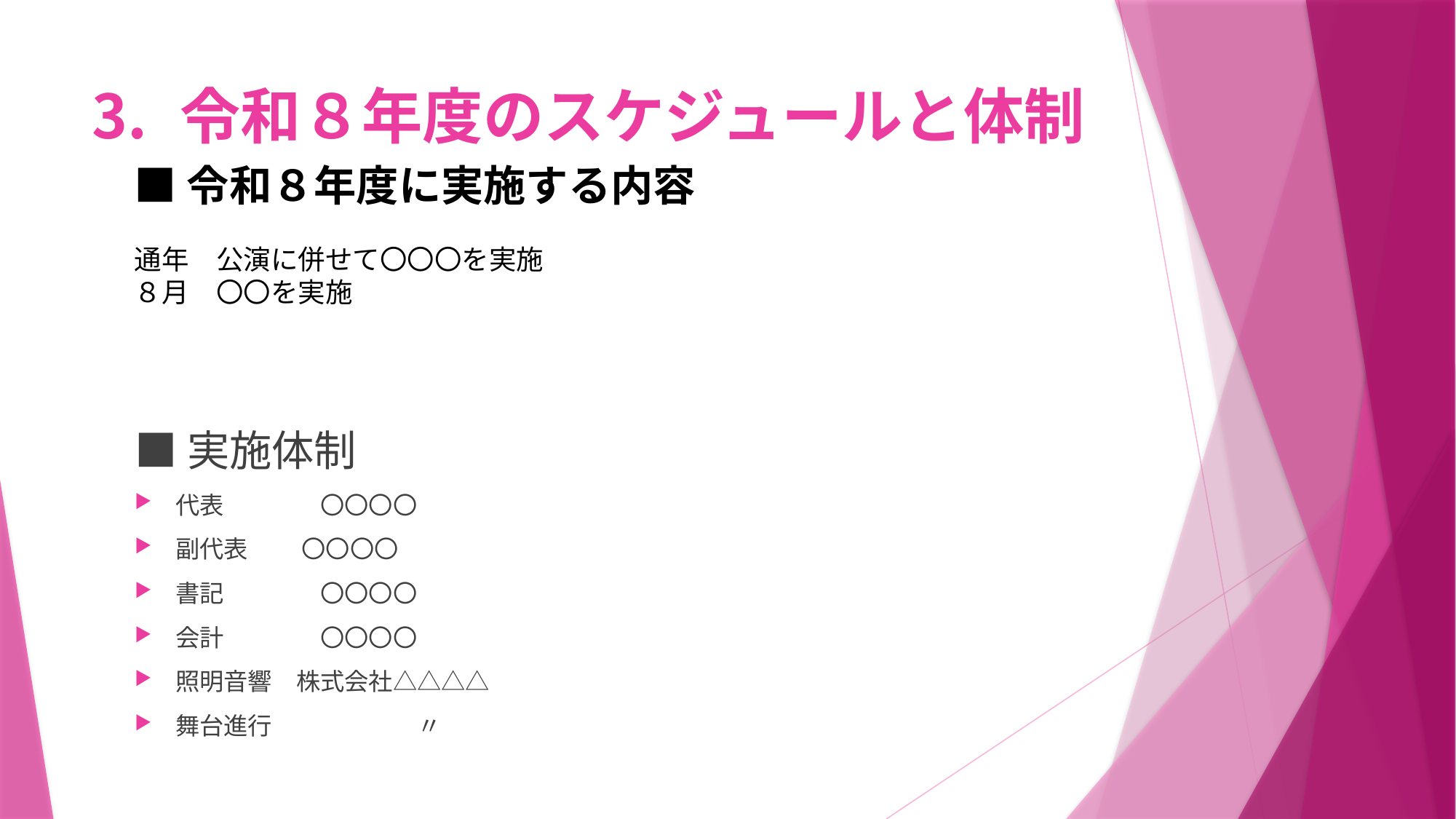

# 令和８年度のスケジュールと体制
■令和８年度に実施する内容

通年　公演に併せて〇〇〇を実施
８月　〇〇を実施

■実施体制
代表　　　　〇〇〇〇
副代表　　 〇〇〇〇
書記　　　　〇〇〇〇
会計　　　　〇〇〇〇
照明音響　株式会社△△△△
舞台進行　　　　　　〃